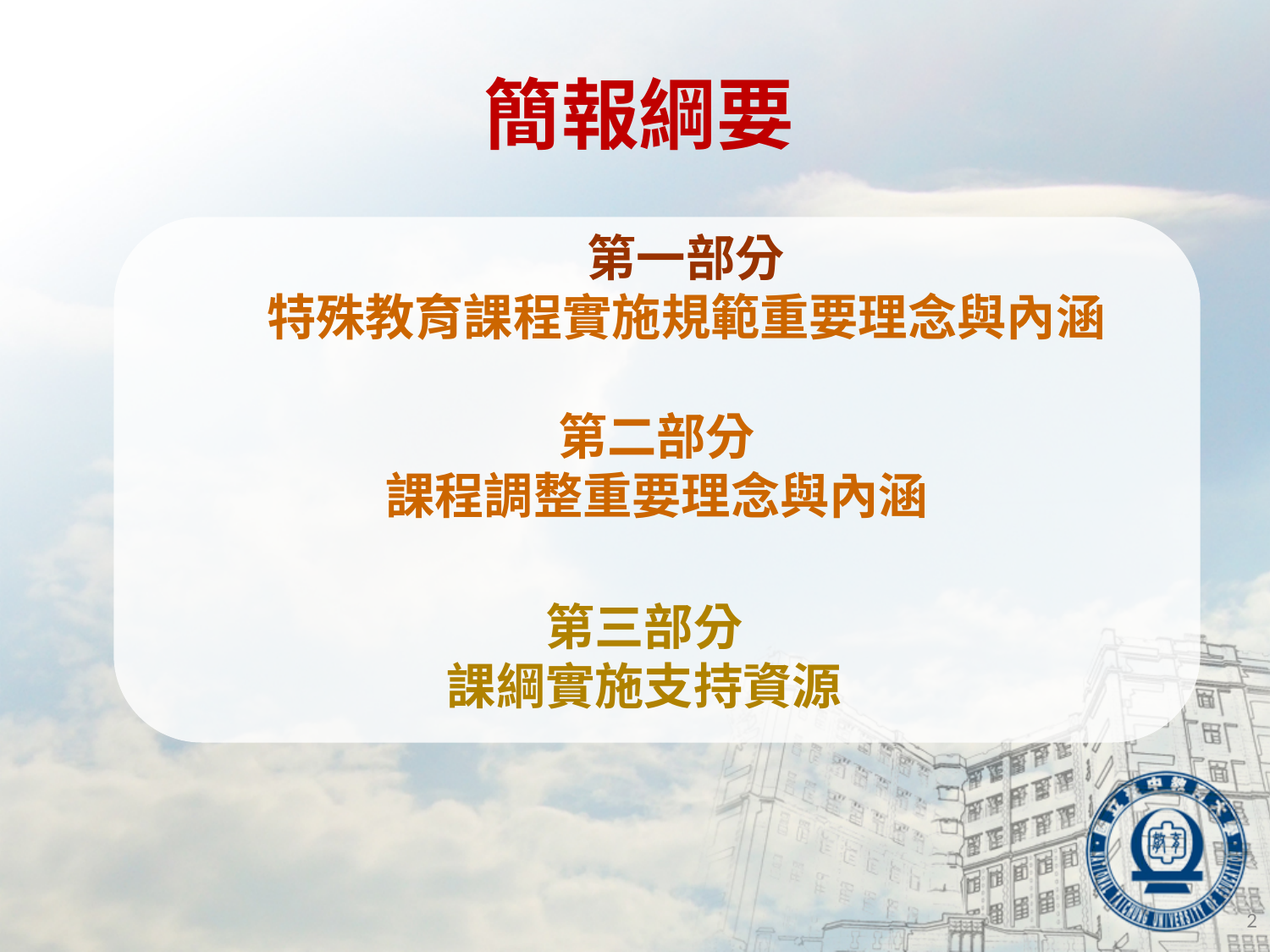

簡報綱要

第一部分
特殊教育課程實施規範重要理念與內涵

第二部分
課程調整重要理念與內涵
第三部分
課綱實施支持資源

2